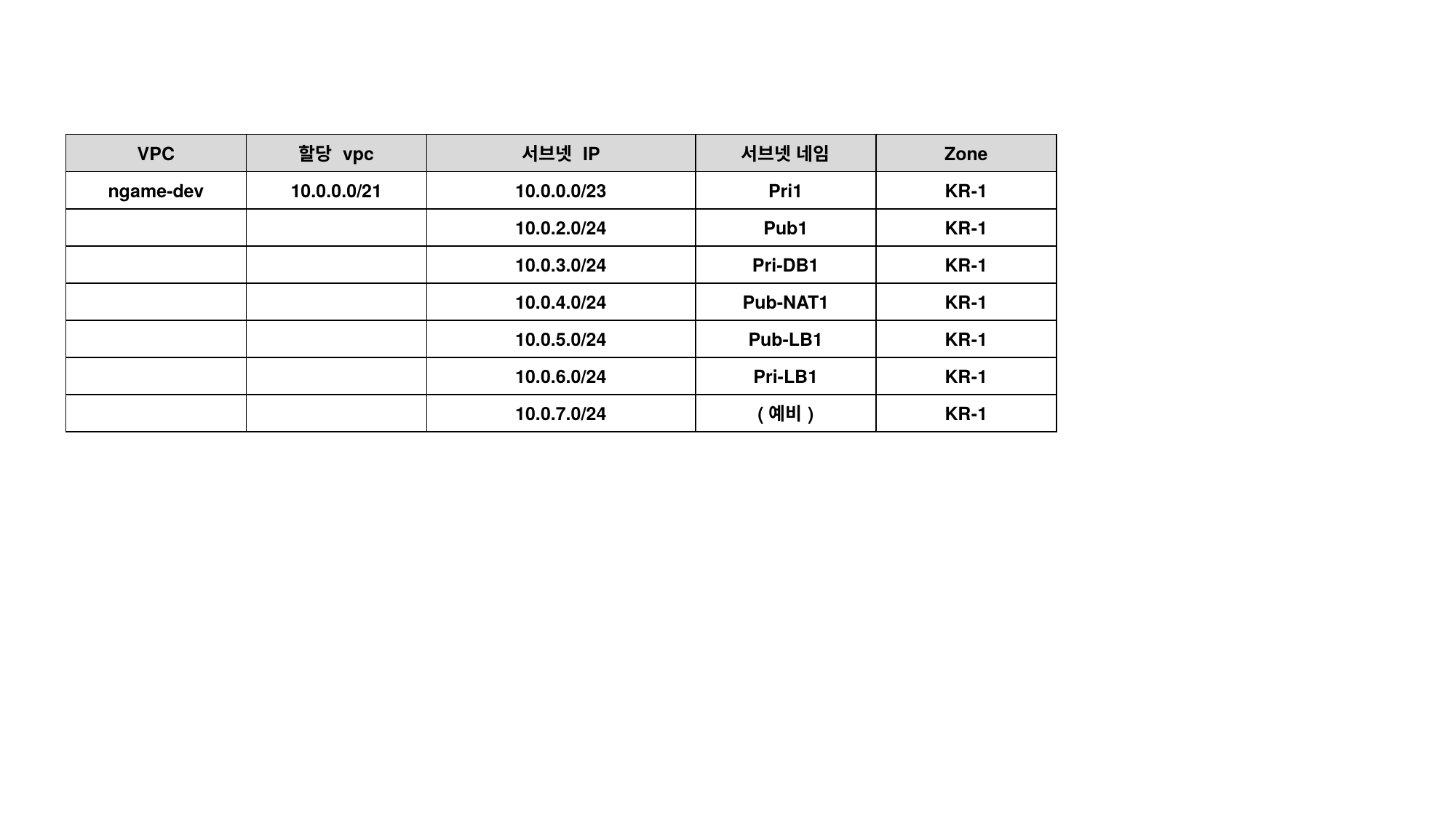

| VPC | 할당 vpc | 서브넷 IP | 서브넷 네임 | Zone |
| --- | --- | --- | --- | --- |
| ngame-dev | 10.0.0.0/21 | 10.0.0.0/23 | Pri1 | KR-1 |
|  |  | 10.0.2.0/24 | Pub1 | KR-1 |
|  |  | 10.0.3.0/24 | Pri-DB1 | KR-1 |
|  |  | 10.0.4.0/24 | Pub-NAT1 | KR-1 |
|  |  | 10.0.5.0/24 | Pub-LB1 | KR-1 |
|  |  | 10.0.6.0/24 | Pri-LB1 | KR-1 |
|  |  | 10.0.7.0/24 | (예비) | KR-1 |